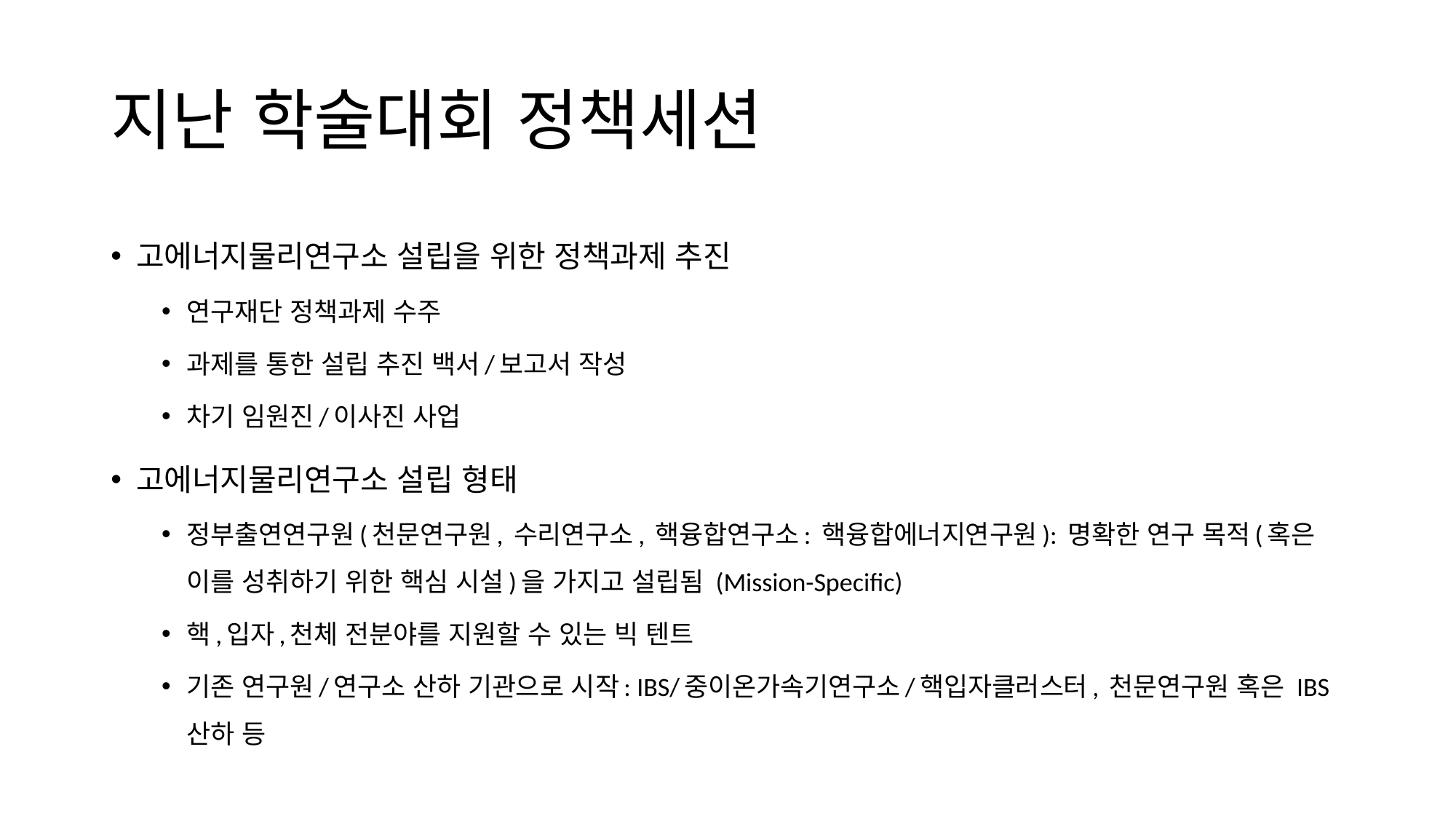

# 지난 학술대회 정책세션
고에너지물리연구소 설립을 위한 정책과제 추진
연구재단 정책과제 수주
과제를 통한 설립 추진 백서/보고서 작성
차기 임원진/이사진 사업
고에너지물리연구소 설립 형태
정부출연연구원(천문연구원, 수리연구소, 핵융합연구소: 핵융합에너지연구원): 명확한 연구 목적(혹은 이를 성취하기 위한 핵심 시설)을 가지고 설립됨 (Mission-Specific)
핵,입자,천체 전분야를 지원할 수 있는 빅 텐트
기존 연구원/연구소 산하 기관으로 시작: IBS/중이온가속기연구소/핵입자클러스터, 천문연구원 혹은 IBS 산하 등